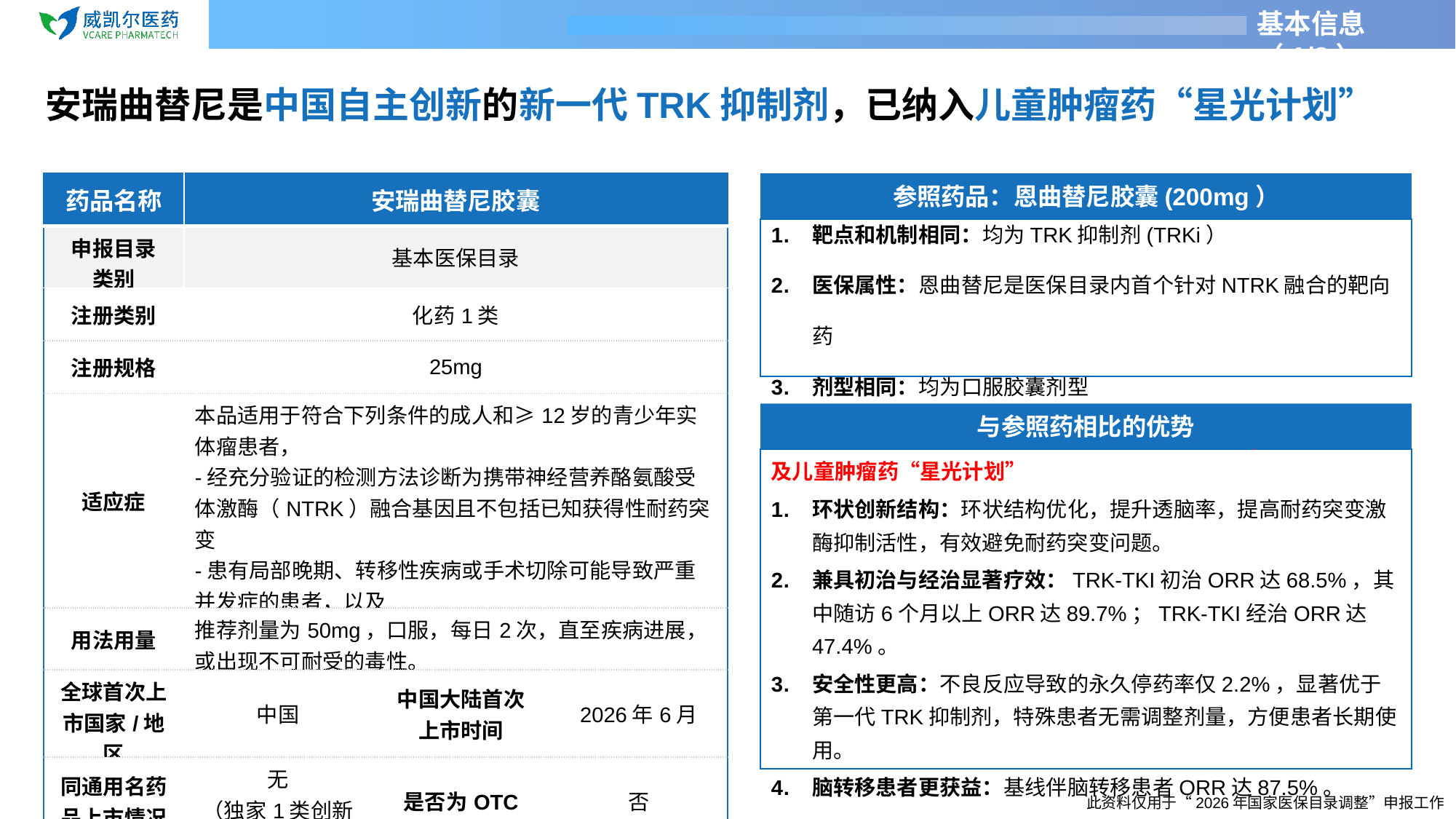

基本信息（1/2）
# 安瑞曲替尼是中国自主创新的新一代TRK抑制剂，已纳入儿童肿瘤药“星光计划”
| 药品名称 | 安瑞曲替尼胶囊 |  |  |
| --- | --- | --- | --- |
| 申报目录 类别 | 基本医保目录 |  |  |
| 注册类别 | 化药1类 |  |  |
| 注册规格 | 25mg |  |  |
| 适应症 | 本品适用于符合下列条件的成人和≥12岁的青少年实体瘤患者， -经充分验证的检测方法诊断为携带神经营养酪氨酸受体激酶（NTRK）融合基因且不包括已知获得性耐药突变 -患有局部晚期、转移性疾病或手术切除可能导致严重并发症的患者，以及 -无满意替代治疗或既往治疗失败的患者。 |  |  |
| 用法用量 | 推荐剂量为50mg，口服，每日2次，直至疾病进展，或出现不可耐受的毒性。 |  |  |
| 全球首次上市国家/地区 | 中国 | 中国大陆首次 上市时间 | 2026年6月 |
| 同通用名药品上市情况 | 无 （独家1类创新药） | 是否为OTC | 否 |
参照药品：恩曲替尼胶囊(200mg）
靶点和机制相同：均为TRK抑制剂(TRKi）
医保属性：恩曲替尼是医保目录内首个针对NTRK融合的靶向药
剂型相同：均为口服胶囊剂型
与参照药相比的优势
国产首批自研的新一代TRK抑制剂，保障市场供应；纳入优先审评及儿童肿瘤药“星光计划”
环状创新结构：环状结构优化，提升透脑率，提高耐药突变激酶抑制活性，有效避免耐药突变问题。
兼具初治与经治显著疗效：TRK-TKI初治ORR达68.5%，其中随访6个月以上ORR达89.7%；TRK-TKI经治ORR达47.4%。
安全性更高：不良反应导致的永久停药率仅2.2%，显著优于第一代TRK抑制剂，特殊患者无需调整剂量，方便患者长期使用。
脑转移患者更获益：基线伴脑转移患者ORR达87.5%。